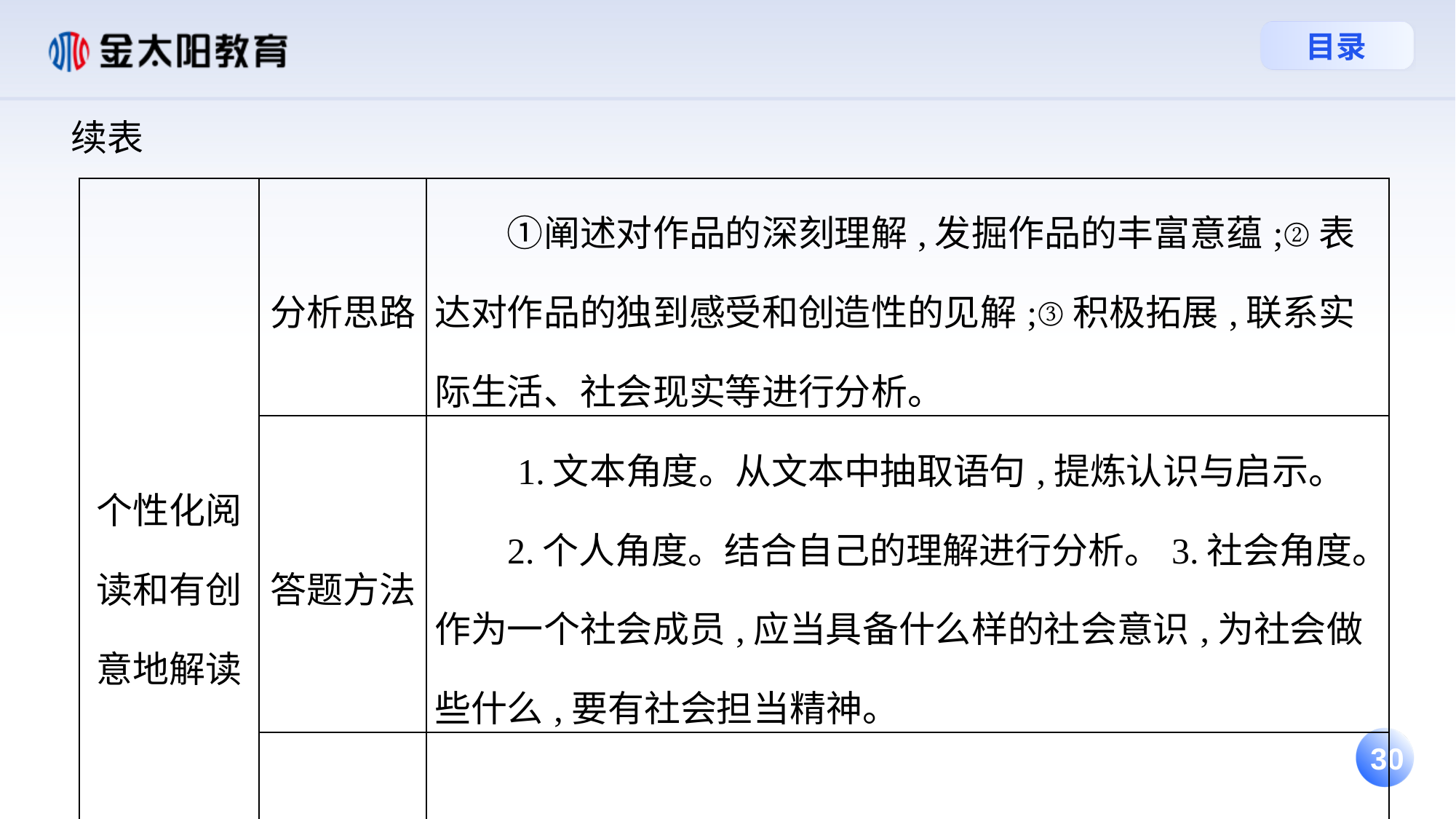

续表

| 个性化阅读和有创意地解读 | 分析思路 | ①阐述对作品的深刻理解,发掘作品的丰富意蕴;②表达对作品的独到感受和创造性的见解;③积极拓展,联系实际生活、社会现实等进行分析。 |
| --- | --- | --- |
|  | 答题方法 | 1.文本角度。从文本中抽取语句,提炼认识与启示。 2.个人角度。结合自己的理解进行分析。3.社会角度。作为一个社会成员,应当具备什么样的社会意识,为社会做些什么,要有社会担当精神。 |
|  | 答题模板 | 亮明自己的观点+结合文本观点进行阐述+联系个人生活实际进行阐述+延伸到社会生活领域。 |